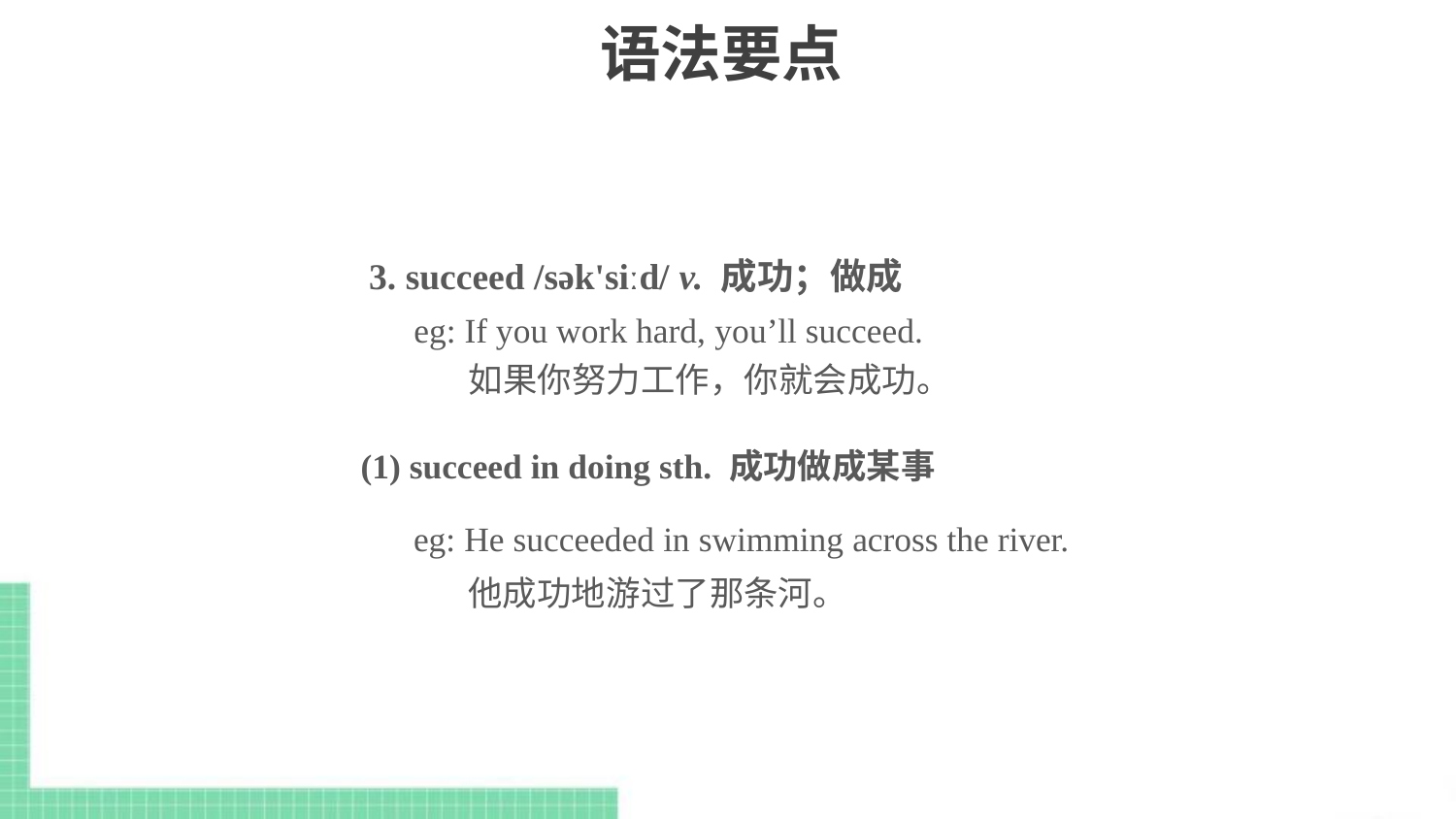

# 语法要点
3. succeed /sək'siːd/ v. 成功；做成
eg: If you work hard, you’ll succeed.
      如果你努力工作，你就会成功。
   (1) succeed in doing sth. 成功做成某事
eg: He succeeded in swimming across the river.
      他成功地游过了那条河。